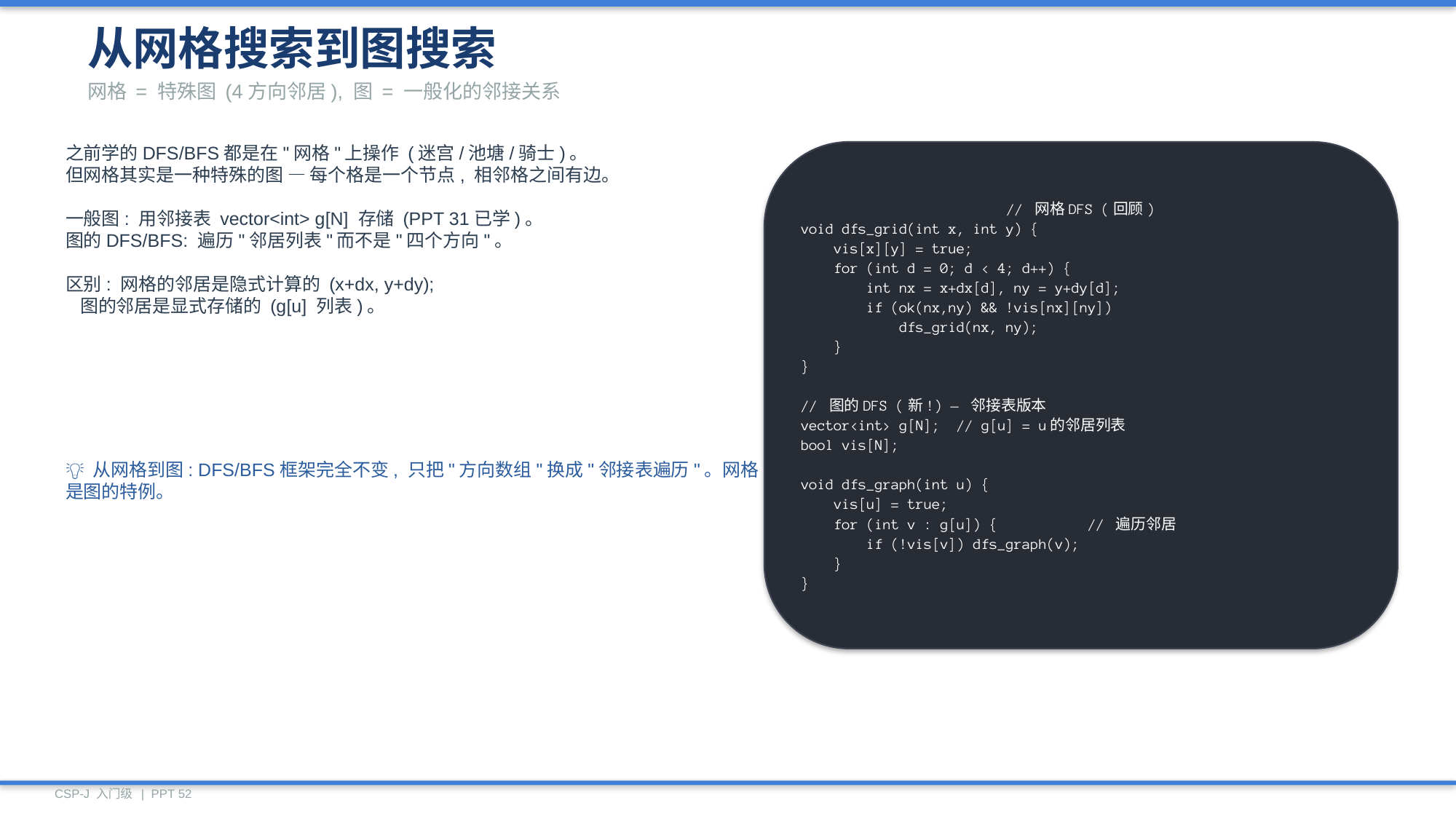

从网格搜索到图搜索
网格 = 特殊图 (4方向邻居), 图 = 一般化的邻接关系
之前学的DFS/BFS都是在"网格"上操作 (迷宫/池塘/骑士)。
但网格其实是一种特殊的图 — 每个格是一个节点, 相邻格之间有边。
一般图: 用邻接表 vector<int> g[N] 存储 (PPT 31已学)。
图的DFS/BFS: 遍历"邻居列表"而不是"四个方向"。
区别: 网格的邻居是隐式计算的 (x+dx, y+dy);
  图的邻居是显式存储的 (g[u] 列表)。
// 网格DFS (回顾)
void dfs_grid(int x, int y) {
    vis[x][y] = true;
    for (int d = 0; d < 4; d++) {
        int nx = x+dx[d], ny = y+dy[d];
        if (ok(nx,ny) && !vis[nx][ny])
            dfs_grid(nx, ny);
    }
}

// 图的DFS (新!) — 邻接表版本
vector<int> g[N];  // g[u] = u的邻居列表
bool vis[N];

void dfs_graph(int u) {
    vis[u] = true;
    for (int v : g[u]) {           // 遍历邻居
        if (!vis[v]) dfs_graph(v);
    }
}
💡 从网格到图: DFS/BFS框架完全不变, 只把"方向数组"换成"邻接表遍历"。网格是图的特例。

CSP-J 入门级  |  PPT 52